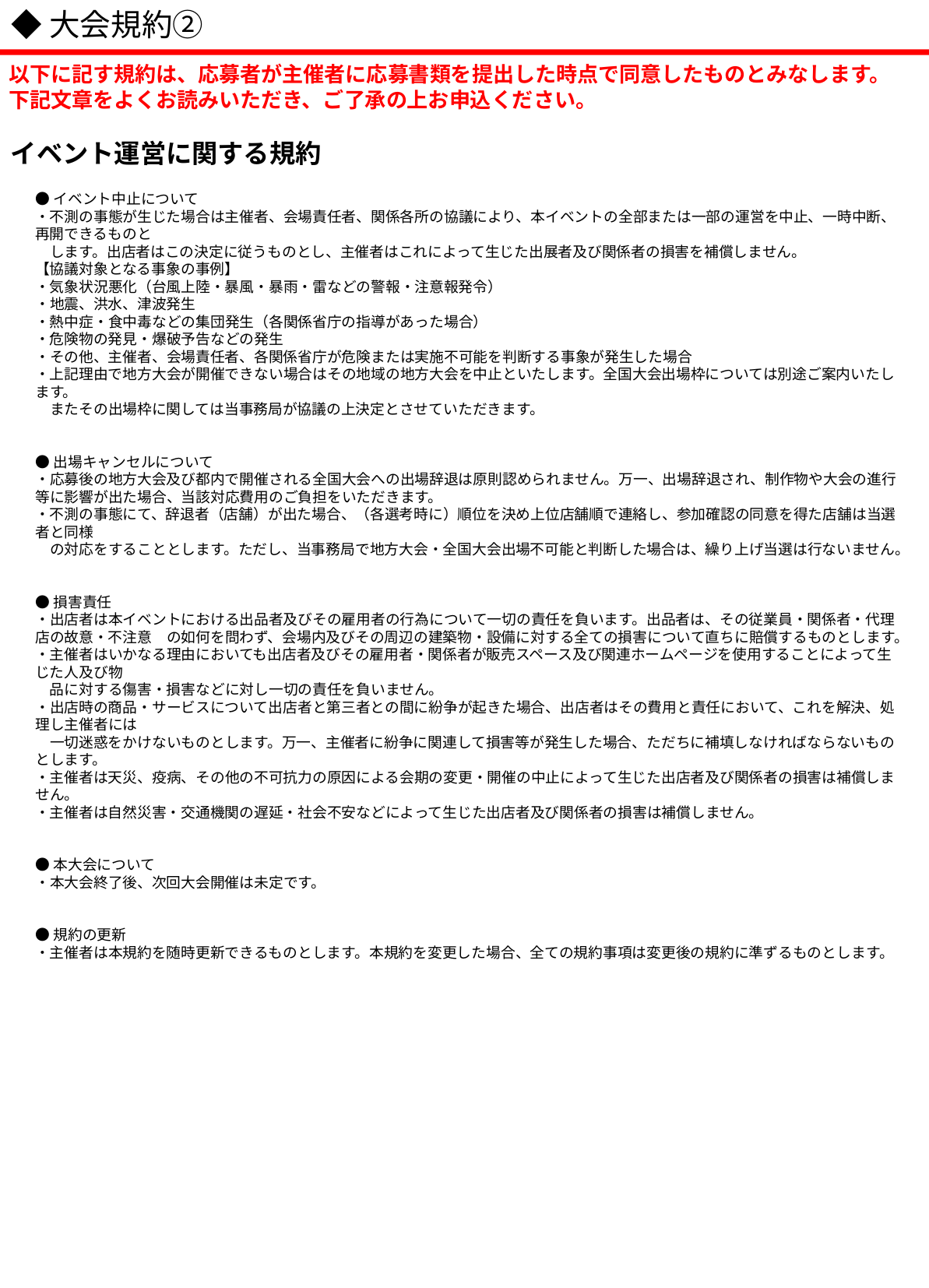

◆大会規約②

以下に記す規約は、応募者が主催者に応募書類を提出した時点で同意したものとみなします。
下記文章をよくお読みいただき、ご了承の上お申込ください。
イベント運営に関する規約
●イベント中止について
・不測の事態が生じた場合は主催者、会場責任者、関係各所の協議により、本イベントの全部または一部の運営を中止、一時中断、再開できるものと
　します。出店者はこの決定に従うものとし、主催者はこれによって生じた出展者及び関係者の損害を補償しません。
【協議対象となる事象の事例】
・気象状況悪化（台風上陸・暴風・暴雨・雷などの警報・注意報発令）
・地震、洪水、津波発生
・熱中症・食中毒などの集団発生（各関係省庁の指導があった場合）
・危険物の発見・爆破予告などの発生
・その他、主催者、会場責任者、各関係省庁が危険または実施不可能を判断する事象が発生した場合
・上記理由で地方大会が開催できない場合はその地域の地方大会を中止といたします。全国大会出場枠については別途ご案内いたします。
　またその出場枠に関しては当事務局が協議の上決定とさせていただきます。

●出場キャンセルについて
・応募後の地方大会及び都内で開催される全国大会への出場辞退は原則認められません。万一、出場辞退され、制作物や大会の進行等に影響が出た場合、当該対応費用のご負担をいただきます。
・不測の事態にて、辞退者（店舗）が出た場合、（各選考時に）順位を決め上位店舗順で連絡し、参加確認の同意を得た店舗は当選者と同様
　の対応をすることとします。ただし、当事務局で地方大会・全国大会出場不可能と判断した場合は、繰り上げ当選は行ないません。

●損害責任
・出店者は本イベントにおける出品者及びその雇用者の行為について一切の責任を負います。出品者は、その従業員・関係者・代理店の故意・不注意　の如何を問わず、会場内及びその周辺の建築物・設備に対する全ての損害について直ちに賠償するものとします。
・主催者はいかなる理由においても出店者及びその雇用者・関係者が販売スペース及び関連ホームページを使用することによって生じた人及び物
　品に対する傷害・損害などに対し一切の責任を負いません。
・出店時の商品・サービスについて出店者と第三者との間に紛争が起きた場合、出店者はその費用と責任において、これを解決、処理し主催者には
　一切迷惑をかけないものとします。万一、主催者に紛争に関連して損害等が発生した場合、ただちに補填しなければならないものとします。
・主催者は天災、疫病、その他の不可抗力の原因による会期の変更・開催の中止によって生じた出店者及び関係者の損害は補償しません。
・主催者は自然災害・交通機関の遅延・社会不安などによって生じた出店者及び関係者の損害は補償しません。

●本大会について
・本大会終了後、次回大会開催は未定です。

●規約の更新
・主催者は本規約を随時更新できるものとします。本規約を変更した場合、全ての規約事項は変更後の規約に準ずるものとします。